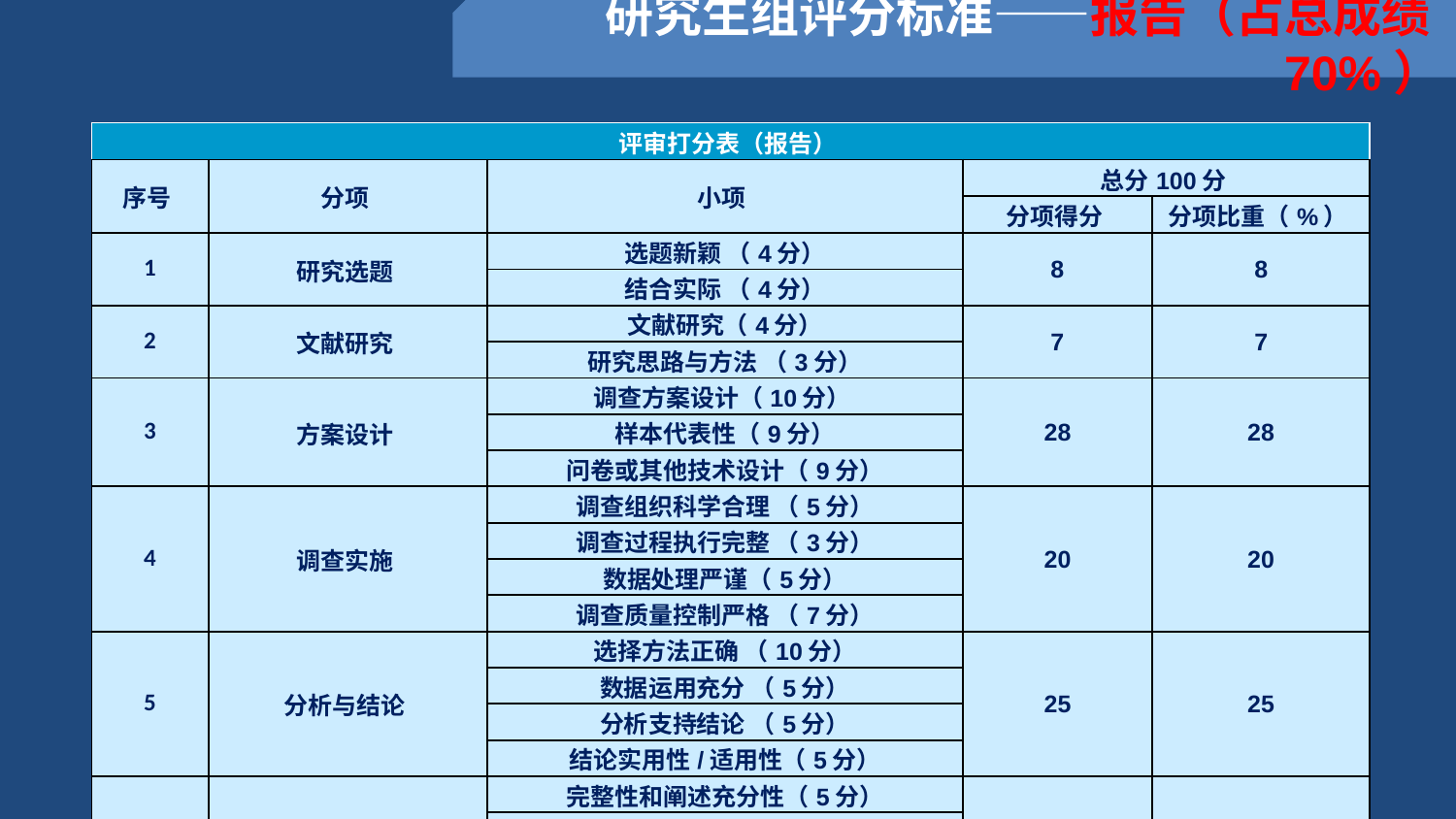

研究生组评分标准——报告（占总成绩70%）
| 评审打分表（报告） |  |  |  |  |
| --- | --- | --- | --- | --- |
| 序号 | 分项 | 小项 | 总分100分 |  |
|  |  |  | 分项得分 | 分项比重（%） |
| 1 | 研究选题 | 选题新颖 （4分） | 8 | 8 |
|  |  | 结合实际 （4分） |  |  |
| 2 | 文献研究 | 文献研究（4分） | 7 | 7 |
|  |  | 研究思路与方法 （3分） |  |  |
| 3 | 方案设计 | 调查方案设计（10分） | 28 | 28 |
|  |  | 样本代表性（9分） |  |  |
|  |  | 问卷或其他技术设计（9分） |  |  |
| 4 | 调查实施 | 调查组织科学合理 （5分） | 20 | 20 |
|  |  | 调查过程执行完整 （3分） |  |  |
|  |  | 数据处理严谨（5分） |  |  |
|  |  | 调查质量控制严格 （7分） |  |  |
| 5 | 分析与结论 | 选择方法正确 （10分） | 25 | 25 |
|  |  | 数据运用充分 （5分） |  |  |
|  |  | 分析支持结论 （5分） |  |  |
|  |  | 结论实用性/适用性（5分） |  |  |
| 6 | 报告文本 | 完整性和阐述充分性（5分） | 12 | 12 |
|  |  | 观点表述清晰（4分） |  |  |
|  |  | 格式规范性（3分） |  |  |
| 7 | 报 告 合 计 |  | 100 | 100 |